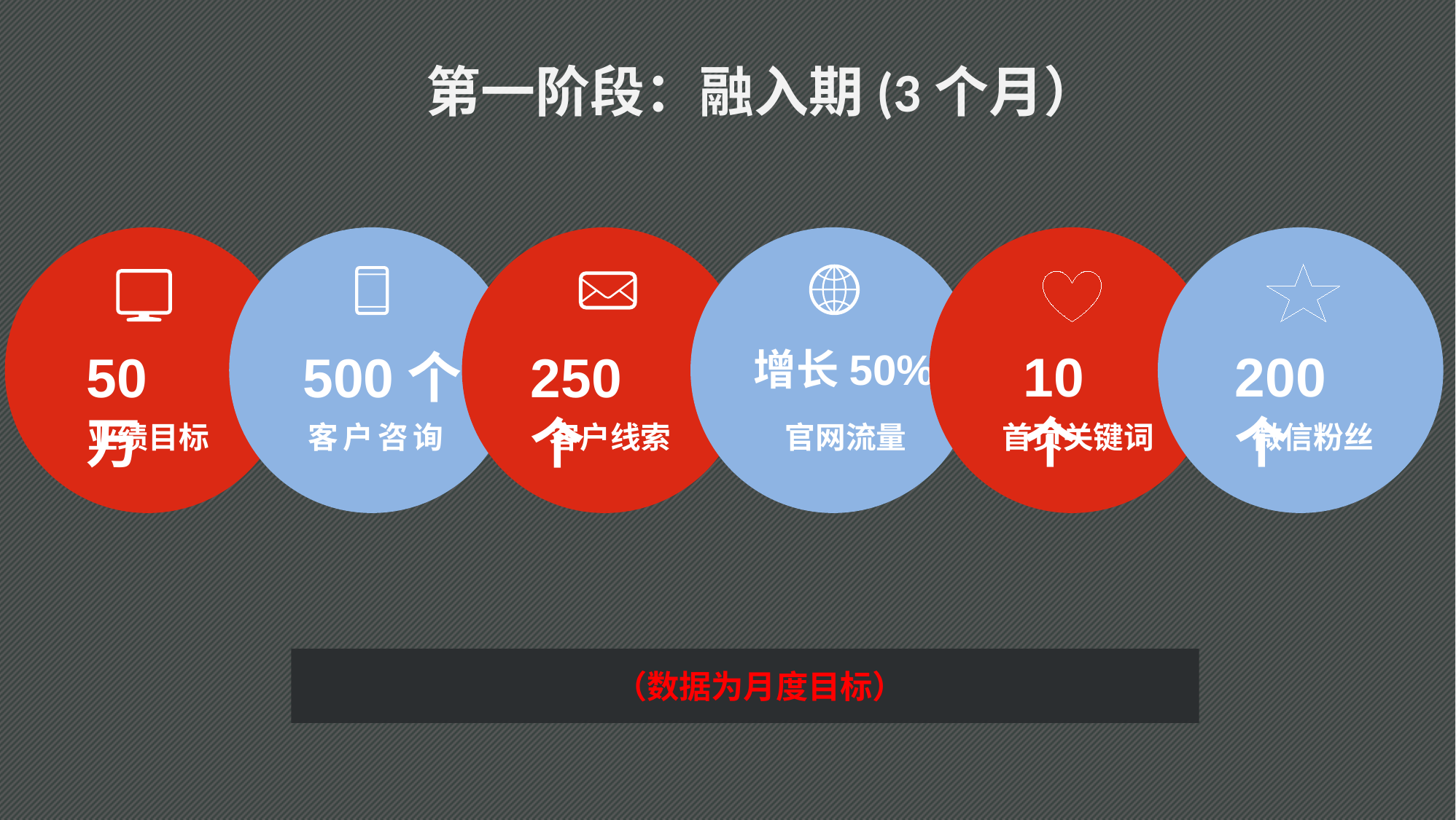

第一阶段：融入期(3个月）

10个
200个
50万
500个
250个
增长50%
业绩目标
客户咨询
客户线索
官网流量
首页关键词
微信粉丝

（数据为月度目标）